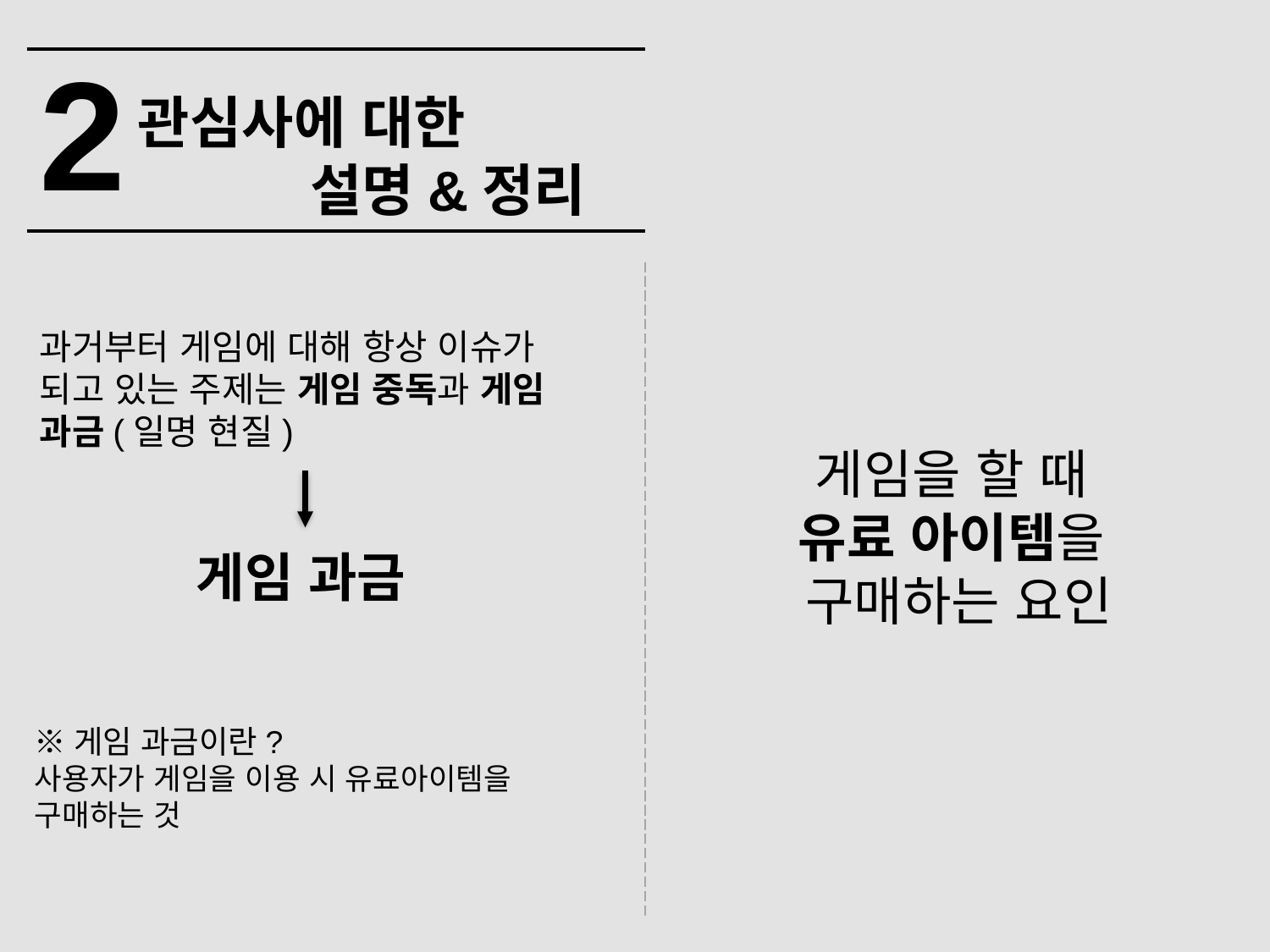

2
관심사에 대한
          설명&정리
과거부터 게임에 대해 항상 이슈가 되고 있는 주제는 게임 중독과 게임  과금(일명 현질)
게임을 할 때
유료 아이템을
구매하는 요인
게임 과금
※게임 과금이란?
사용자가 게임을 이용 시 유료아이템을 구매하는 것